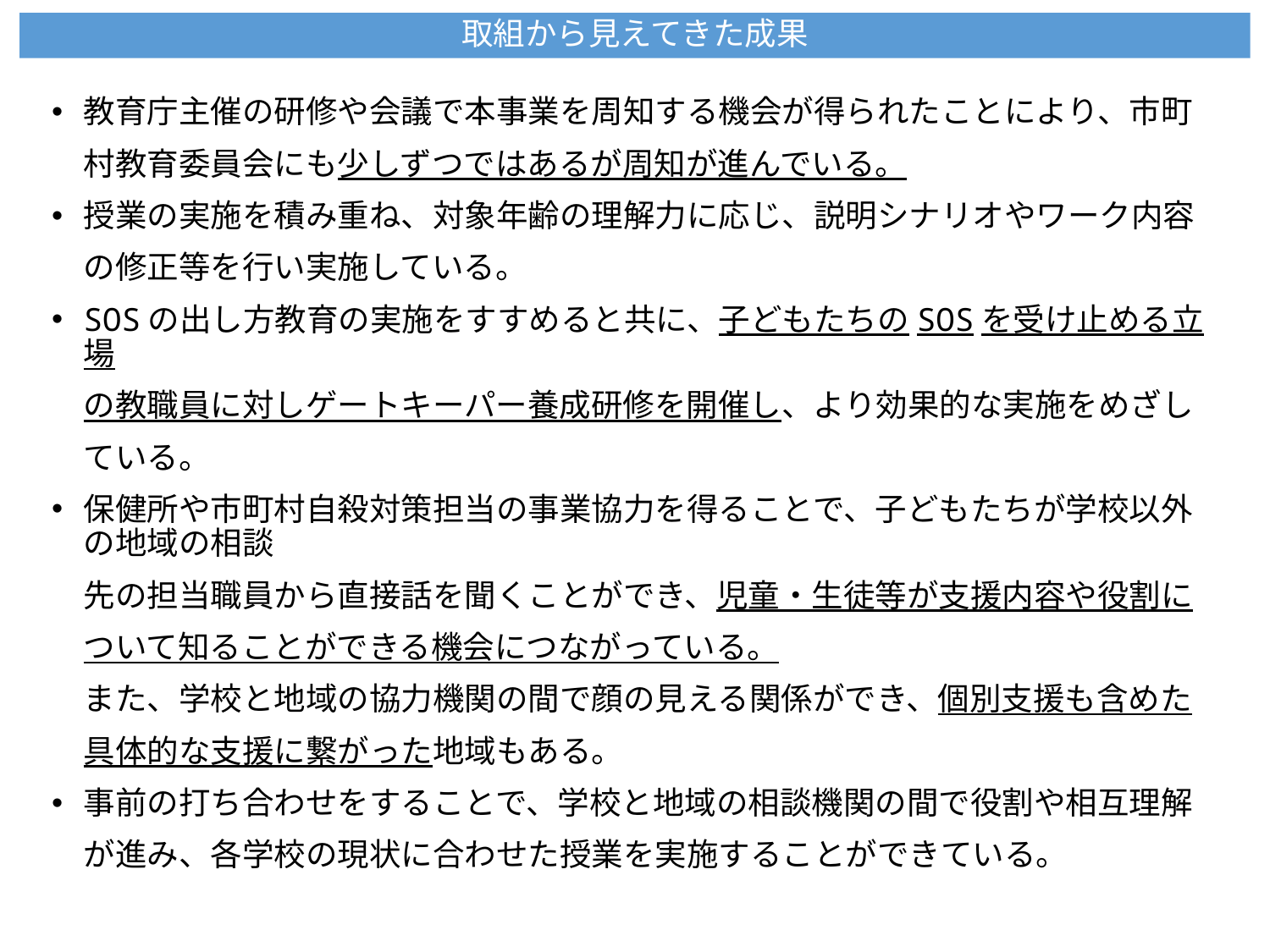

取組から見えてきた成果
教育庁主催の研修や会議で本事業を周知する機会が得られたことにより、市町
　村教育委員会にも少しずつではあるが周知が進んでいる。
授業の実施を積み重ね、対象年齢の理解力に応じ、説明シナリオやワーク内容
　の修正等を行い実施している。
SOSの出し方教育の実施をすすめると共に、子どもたちのSOSを受け止める立場
　の教職員に対しゲートキーパー養成研修を開催し、より効果的な実施をめざし
　ている。
保健所や市町村自殺対策担当の事業協力を得ることで、子どもたちが学校以外の地域の相談
　先の担当職員から直接話を聞くことができ、児童・生徒等が支援内容や役割に
　ついて知ることができる機会につながっている。
　また、学校と地域の協力機関の間で顔の見える関係ができ、個別支援も含めた
　具体的な支援に繋がった地域もある。
事前の打ち合わせをすることで、学校と地域の相談機関の間で役割や相互理解
　が進み、各学校の現状に合わせた授業を実施することができている。